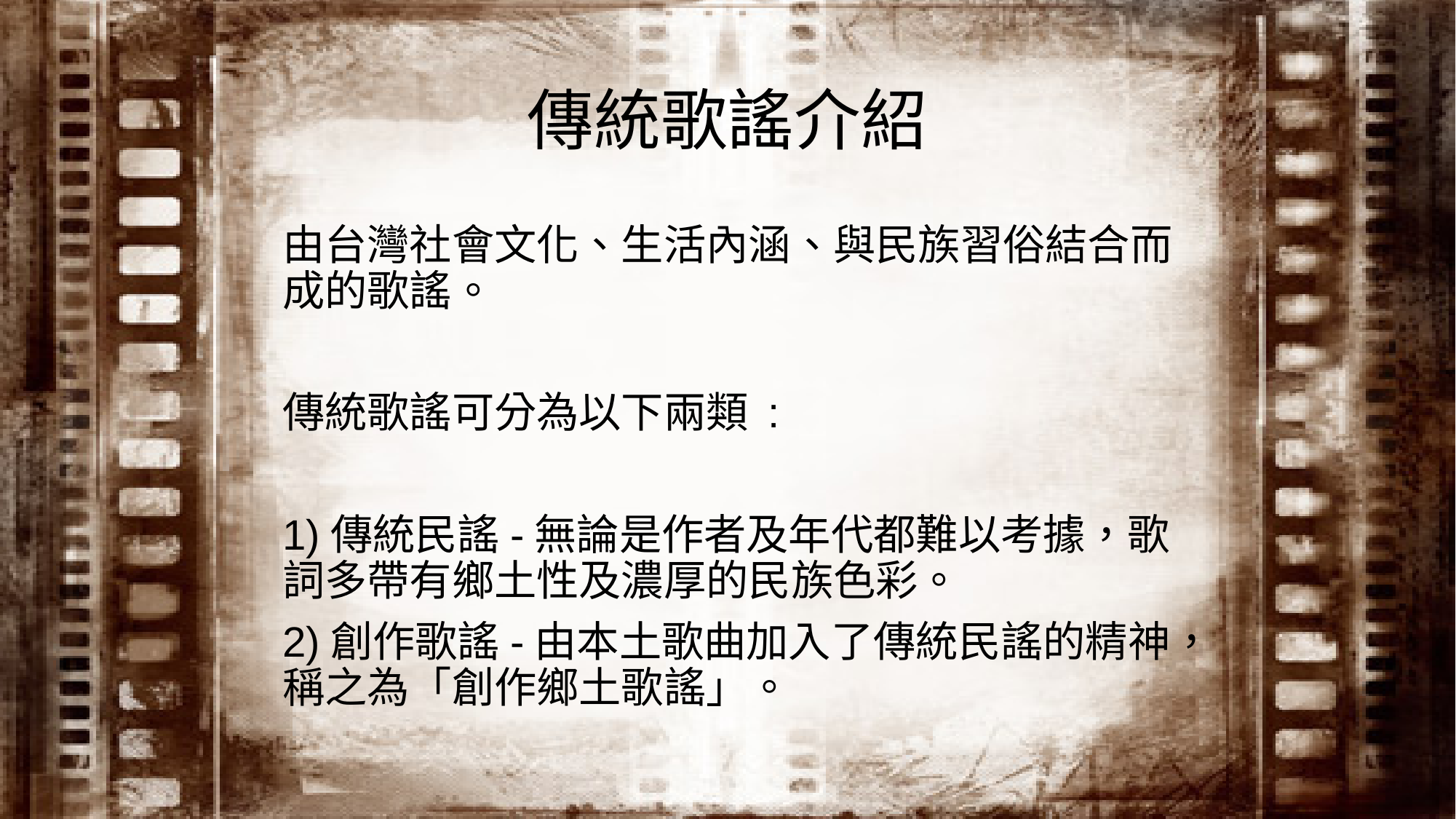

# 傳統歌謠介紹
由台灣社會文化、生活內涵、與民族習俗結合而成的歌謠。

傳統歌謠可分為以下兩類 :

1)傳統民謠-無論是作者及年代都難以考據，歌詞多帶有鄉土性及濃厚的民族色彩。
2)創作歌謠-由本土歌曲加入了傳統民謠的精神，稱之為「創作鄉土歌謠」。